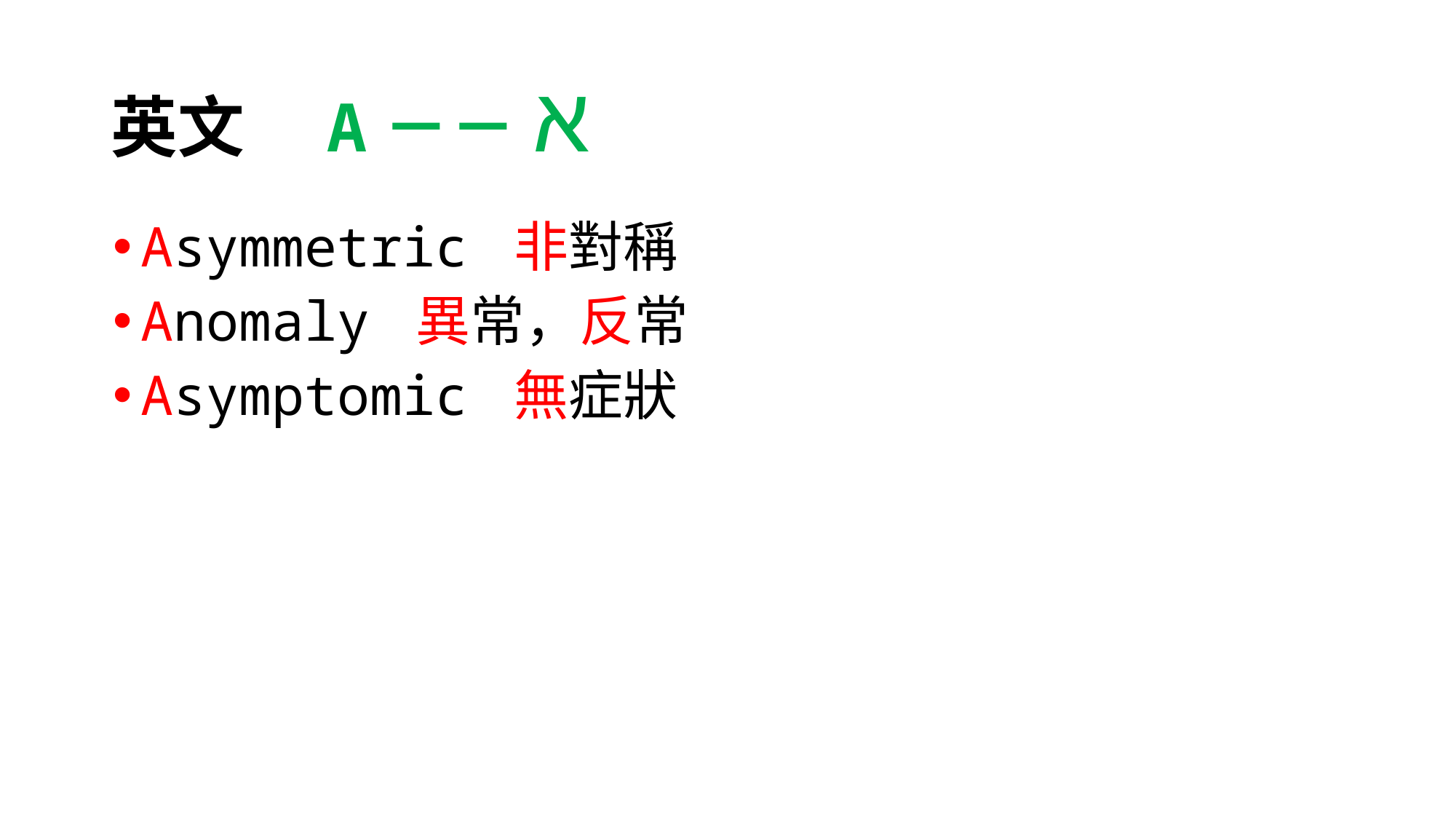

# 英文　A－－א
Asymmetric 非對稱
Anomaly 異常，反常
Asymptomic 無症狀